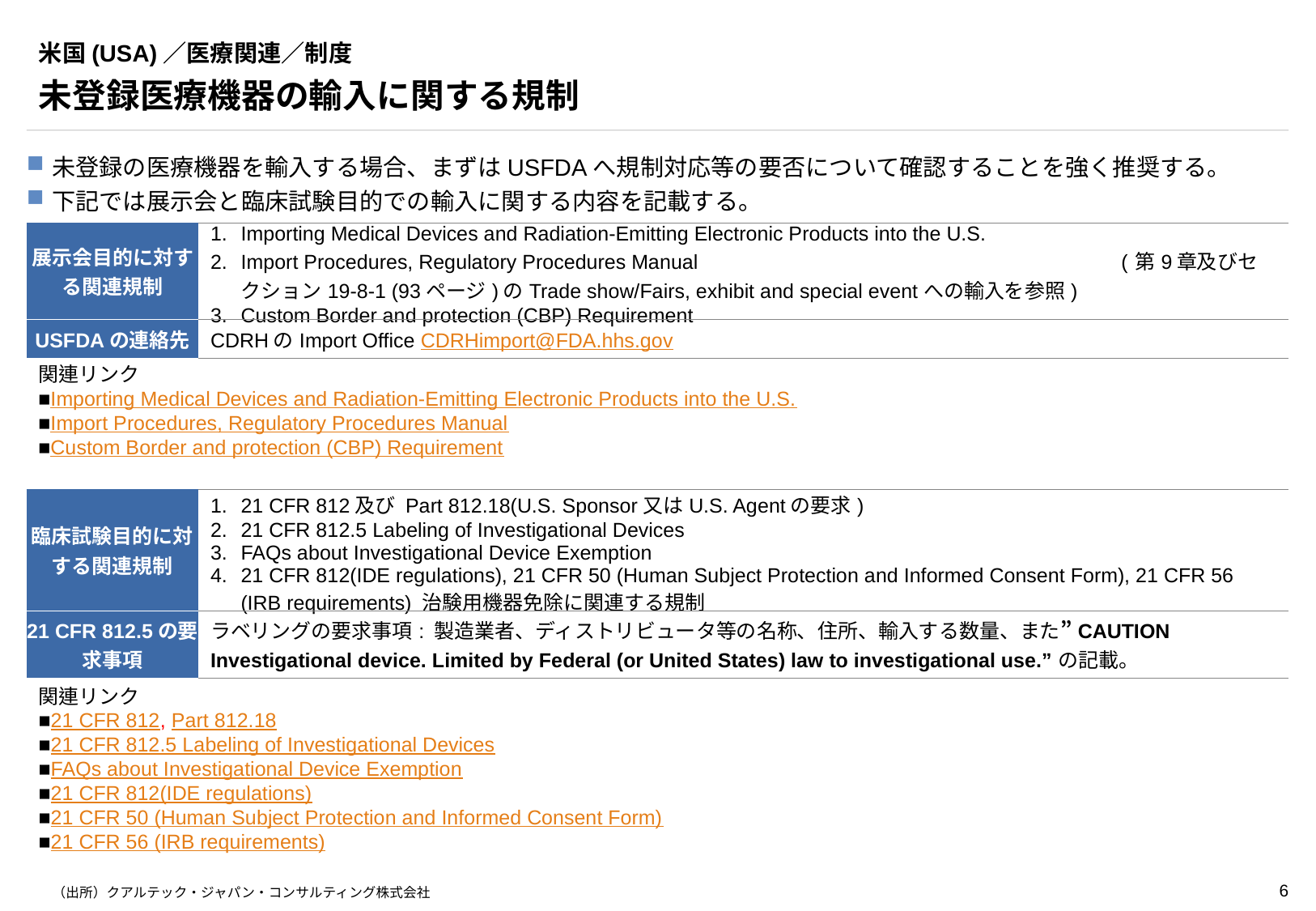

# 米国(USA)／医療関連／制度
未登録医療機器の輸入に関する規制
未登録の医療機器を輸入する場合、まずはUSFDAへ規制対応等の要否について確認することを強く推奨する。
下記では展示会と臨床試験目的での輸入に関する内容を記載する。
| 展示会目的に対する関連規制 | Importing Medical Devices and Radiation-Emitting Electronic Products into the U.S. Import Procedures, Regulatory Procedures Manual (第9章及びセクション19-8-1 (93ページ)のTrade show/Fairs, exhibit and special eventへの輸入を参照) Custom Border and protection (CBP) Requirement |
| --- | --- |
| USFDAの連絡先 | CDRHのImport Office CDRHimport@FDA.hhs.gov |
関連リンク
■Importing Medical Devices and Radiation-Emitting Electronic Products into the U.S.
■Import Procedures, Regulatory Procedures Manual
■Custom Border and protection (CBP) Requirement
| 臨床試験目的に対する関連規制 | 21 CFR 812及び Part 812.18(U.S. Sponsor又はU.S. Agentの要求) 21 CFR 812.5 Labeling of Investigational Devices FAQs about Investigational Device Exemption 21 CFR 812(IDE regulations), 21 CFR 50 (Human Subject Protection and Informed Consent Form), 21 CFR 56 (IRB requirements) 治験用機器免除に関連する規制 |
| --- | --- |
| 21 CFR 812.5の要求事項 | ラベリングの要求事項: 製造業者、ディストリビュータ等の名称、住所、輸入する数量、また”CAUTION Investigational device. Limited by Federal (or United States) law to investigational use.”の記載。 |
関連リンク
■21 CFR 812, Part 812.18
■21 CFR 812.5 Labeling of Investigational Devices
■FAQs about Investigational Device Exemption
■21 CFR 812(IDE regulations)
■21 CFR 50 (Human Subject Protection and Informed Consent Form)
■21 CFR 56 (IRB requirements)
（出所）クアルテック・ジャパン・コンサルティング株式会社